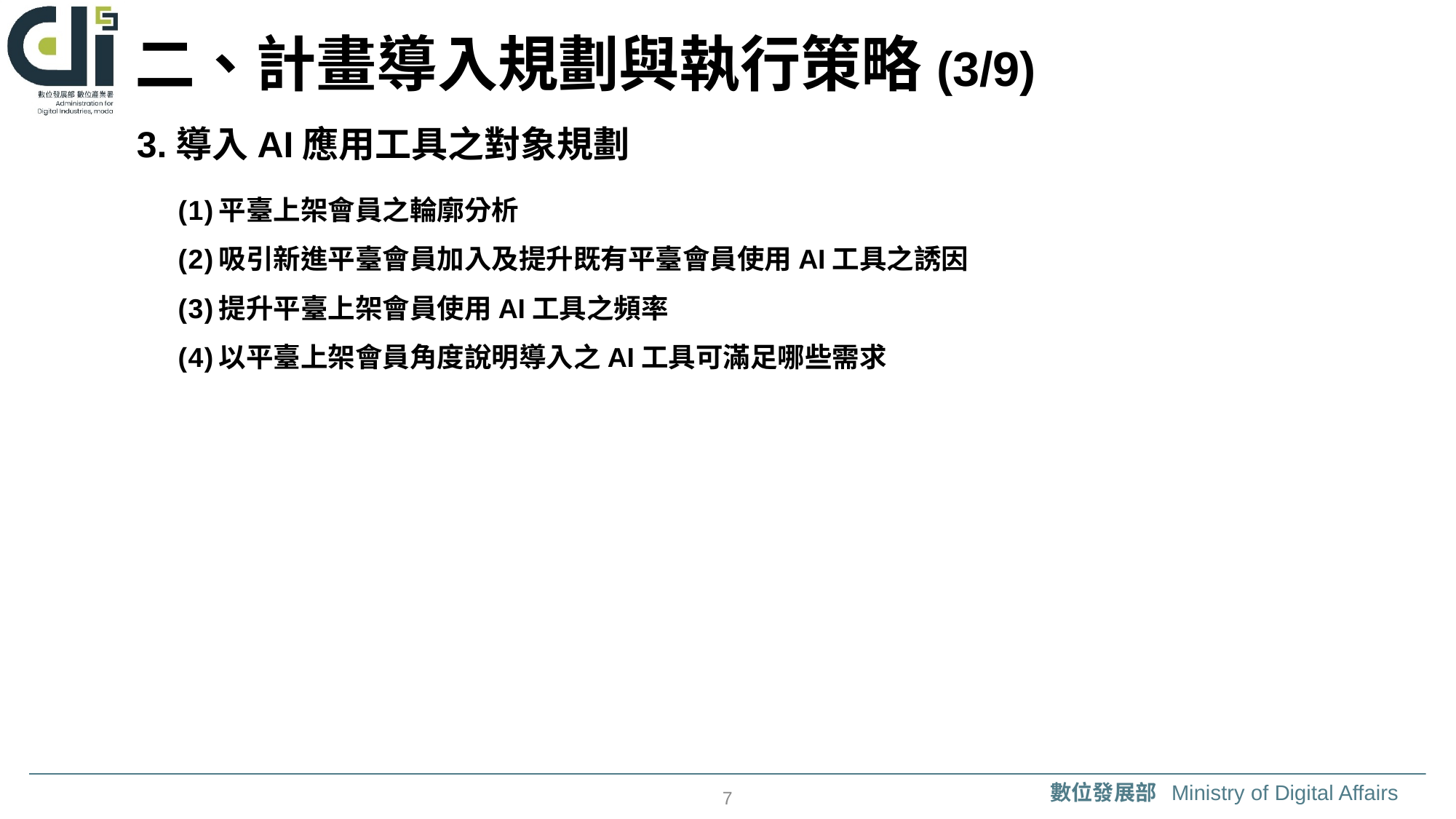

# 二、計畫導入規劃與執行策略(3/9)
3.導入AI應用工具之對象規劃
平臺上架會員之輪廓分析
吸引新進平臺會員加入及提升既有平臺會員使用AI工具之誘因
提升平臺上架會員使用AI工具之頻率
以平臺上架會員角度說明導入之AI工具可滿足哪些需求
7